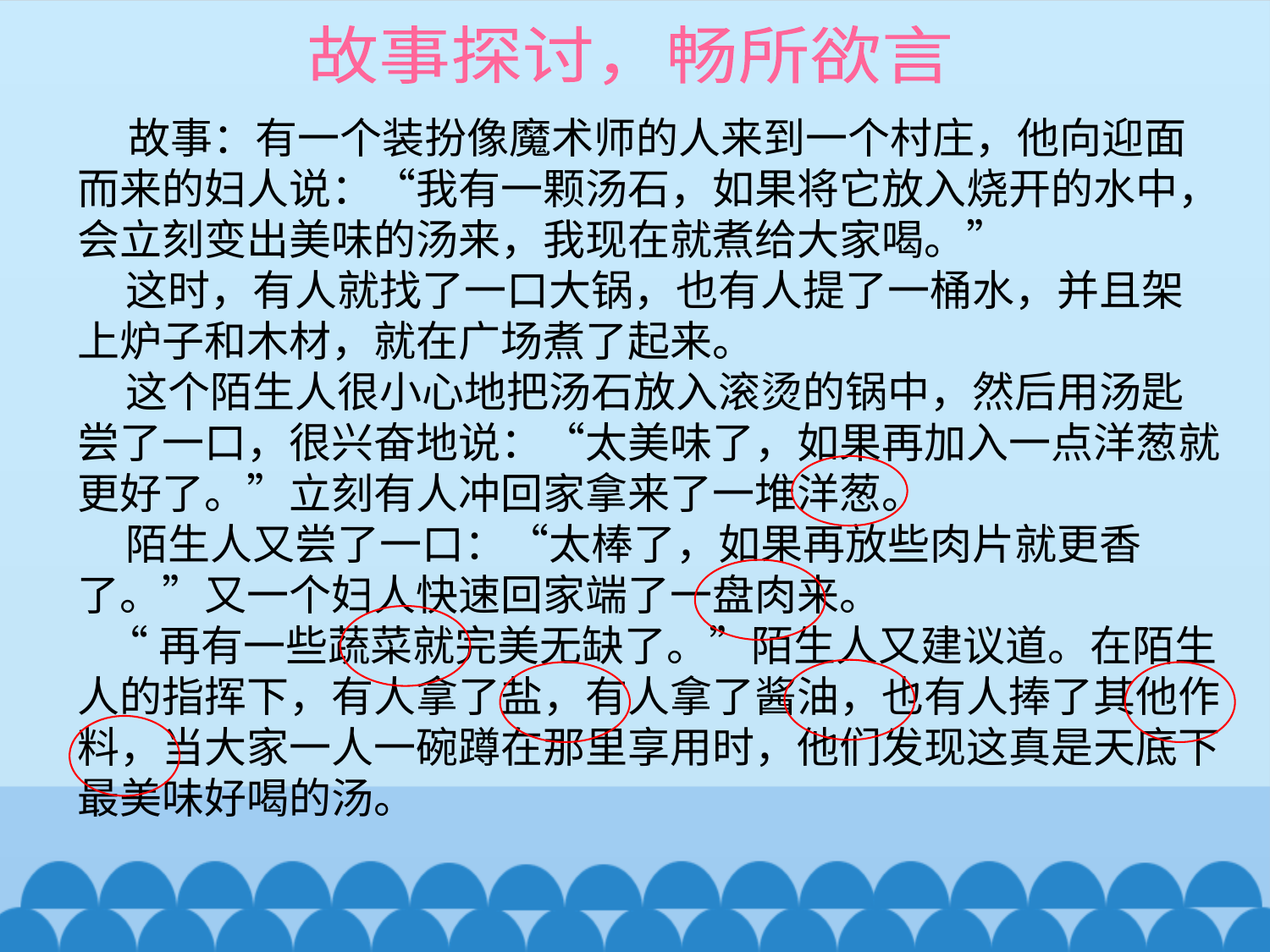

故事探讨，畅所欲言
      故事：有一个装扮像魔术师的人来到一个村庄，他向迎面而来的妇人说：“我有一颗汤石，如果将它放入烧开的水中，会立刻变出美味的汤来，我现在就煮给大家喝。”
    这时，有人就找了一口大锅，也有人提了一桶水，并且架上炉子和木材，就在广场煮了起来。
    这个陌生人很小心地把汤石放入滚烫的锅中，然后用汤匙尝了一口，很兴奋地说：“太美味了，如果再加入一点洋葱就更好了。”立刻有人冲回家拿来了一堆洋葱。
    陌生人又尝了一口：“太棒了，如果再放些肉片就更香了。”又一个妇人快速回家端了一盘肉来。
   “再有一些蔬菜就完美无缺了。”陌生人又建议道。在陌生人的指挥下，有人拿了盐，有人拿了酱油，也有人捧了其他作料，当大家一人一碗蹲在那里享用时，他们发现这真是天底下最美味好喝的汤。